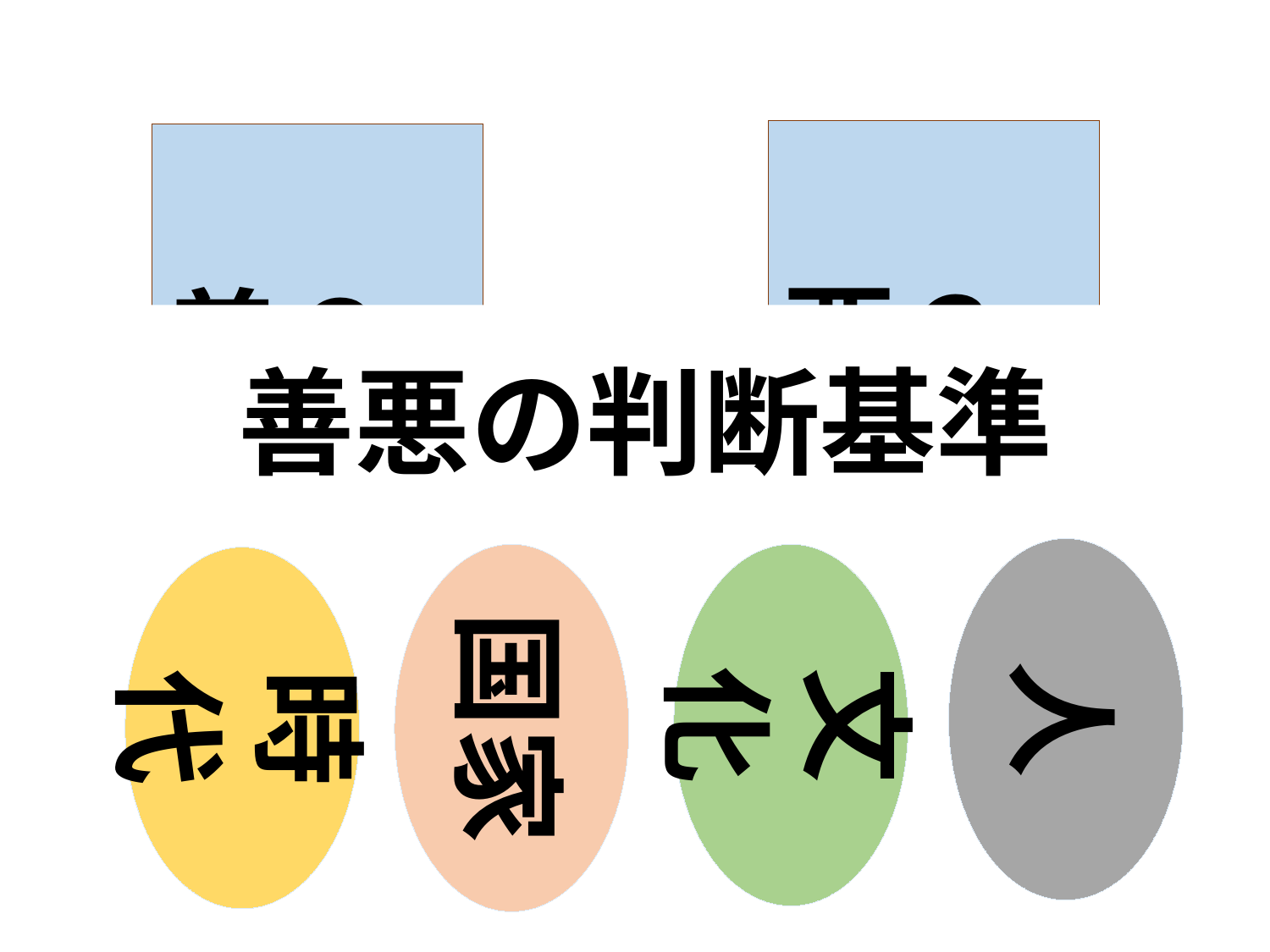

悪？
  善？
善悪の判断基準
人
国家
文化
時代